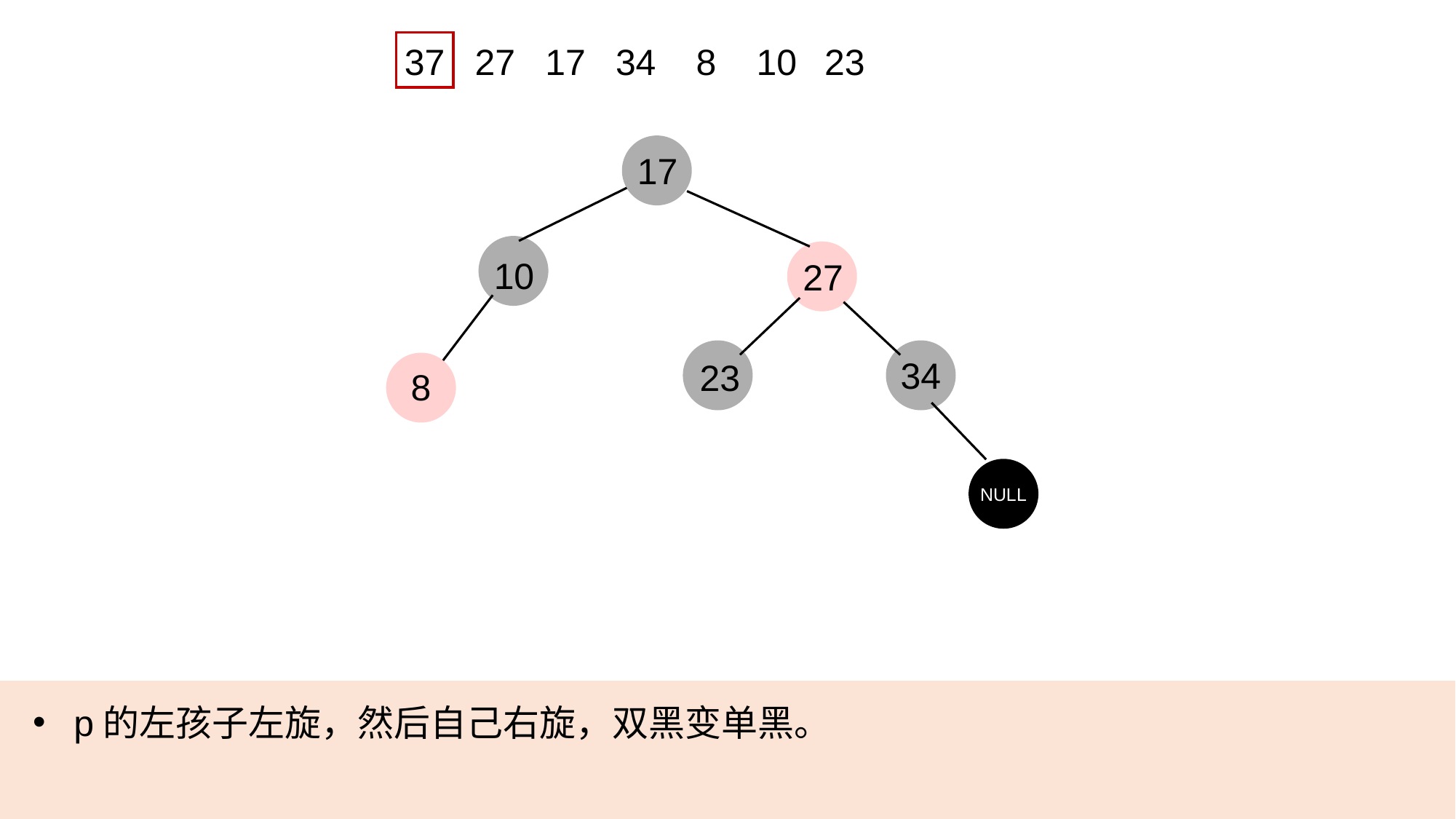

37
27
17
34
8
10
23

17

10
27

34
23

8

NULL

p的左孩子左旋，然后自己右旋，双黑变单黑。